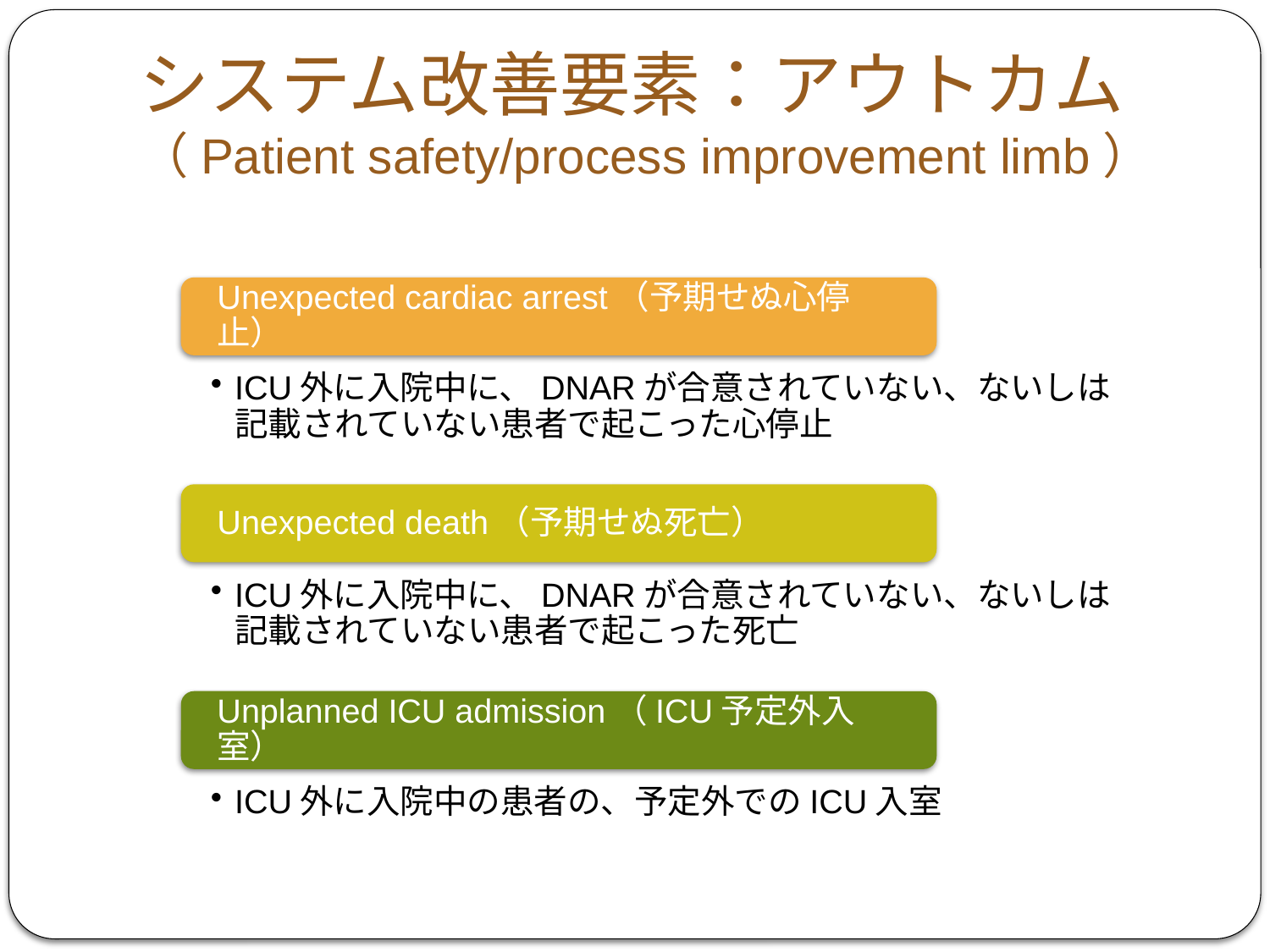

# システム改善要素：アウトカム （Patient safety/process improvement limb）
ICU外に入院中に、DNARが合意されていない、ないしは記載されていない患者で起こった心停止
Unexpected cardiac arrest（予期せぬ心停止）
ICU外に入院中に、DNARが合意されていない、ないしは記載されていない患者で起こった死亡
Unexpected death（予期せぬ死亡）
ICU外に入院中の患者の、予定外でのICU入室
Unplanned ICU admission（ICU予定外入室）